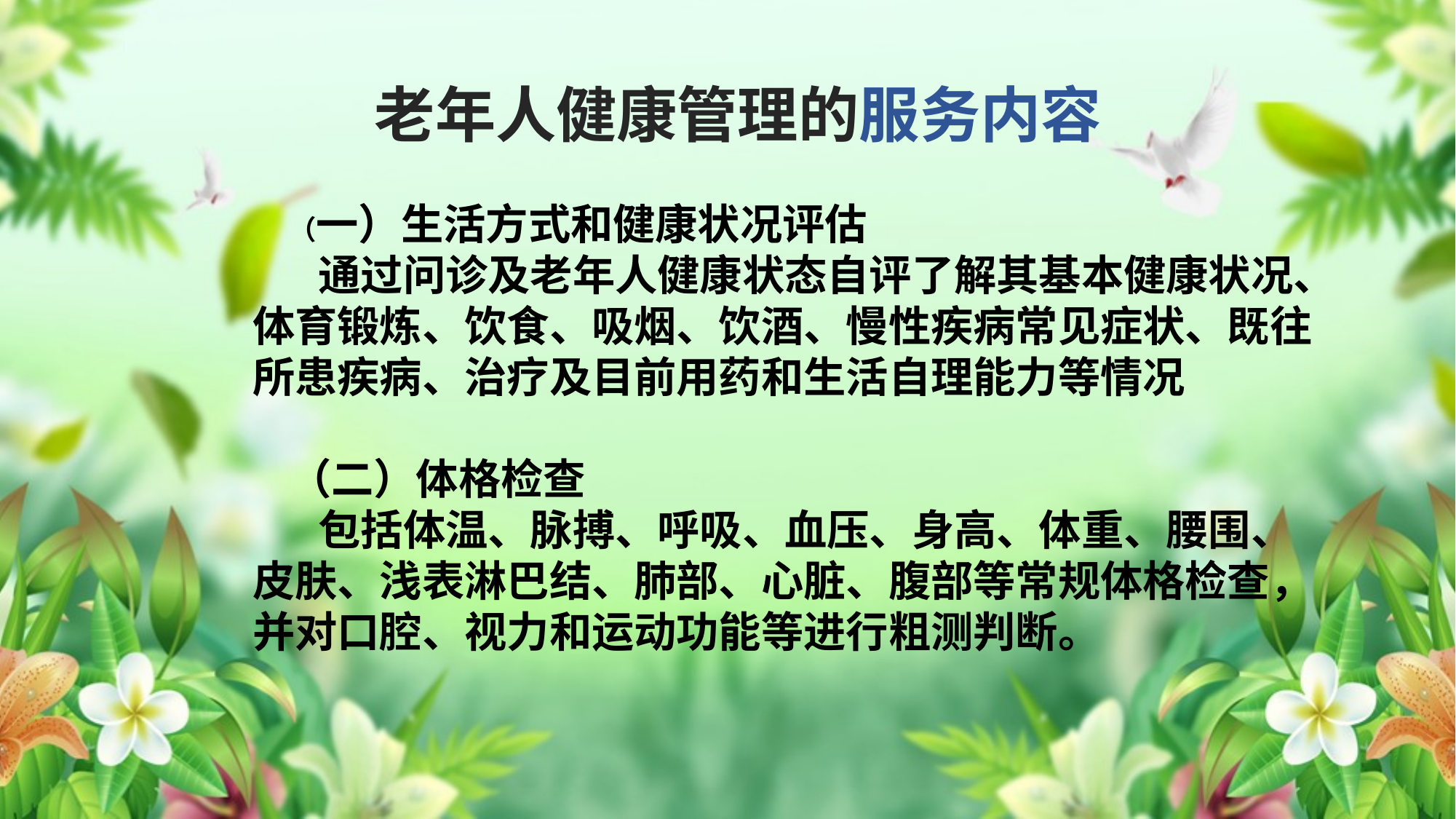

老年人健康管理的服务内容

（一）生活方式和健康状况评估
  通过问诊及老年人健康状态自评了解其基本健康状况、体育锻炼、饮食、吸烟、饮酒、慢性疾病常见症状、既往所患疾病、治疗及目前用药和生活自理能力等情况

（二）体格检查
  包括体温、脉搏、呼吸、血压、身高、体重、腰围、皮肤、浅表淋巴结、肺部、心脏、腹部等常规体格检查，并对口腔、视力和运动功能等进行粗测判断。